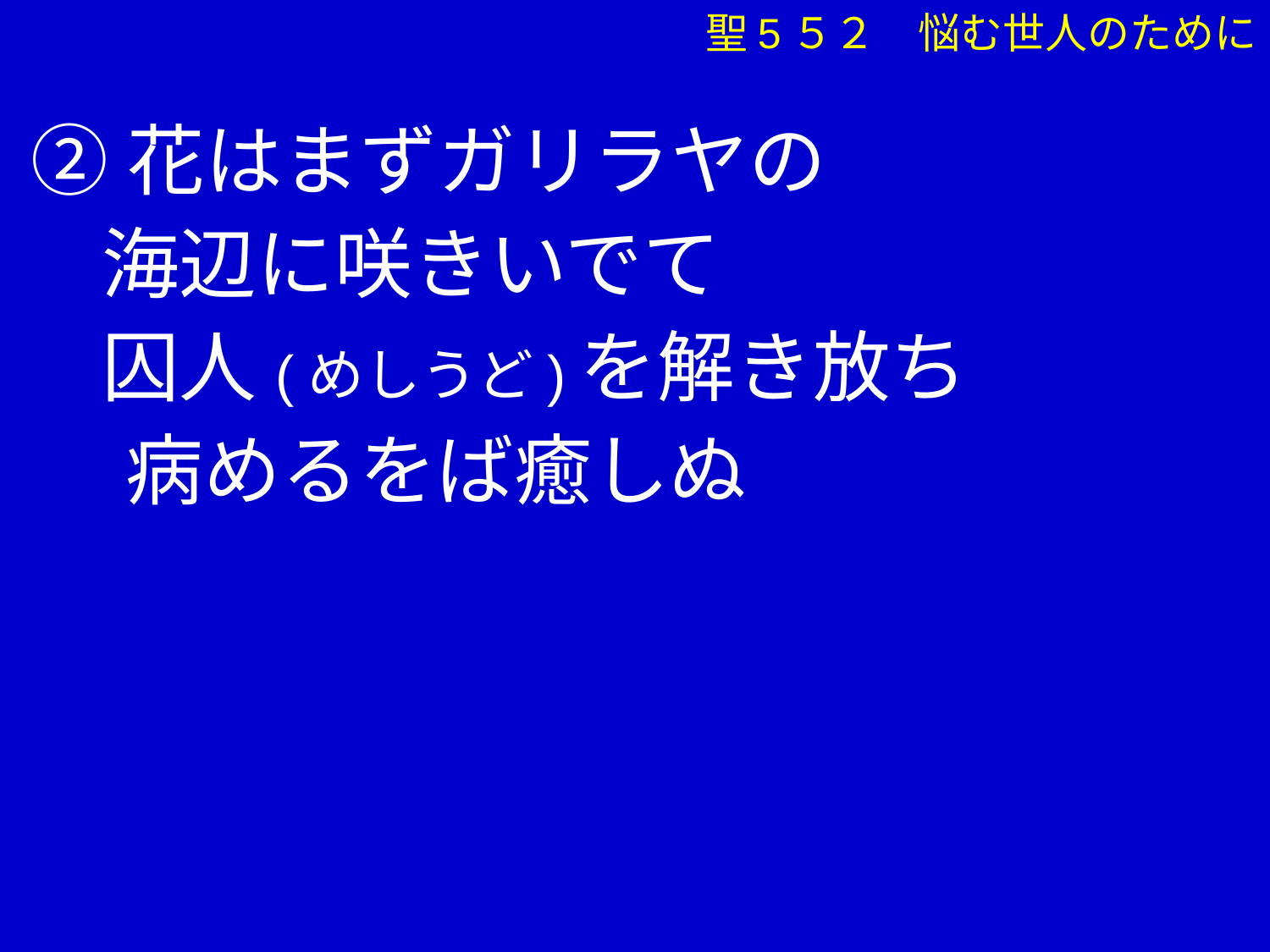

聖5５２　悩む世人のために
 ②花はまずガリラヤの
    海辺に咲きいでて
    囚人(めしうど)を解き放ち
　  病めるをば癒しぬ